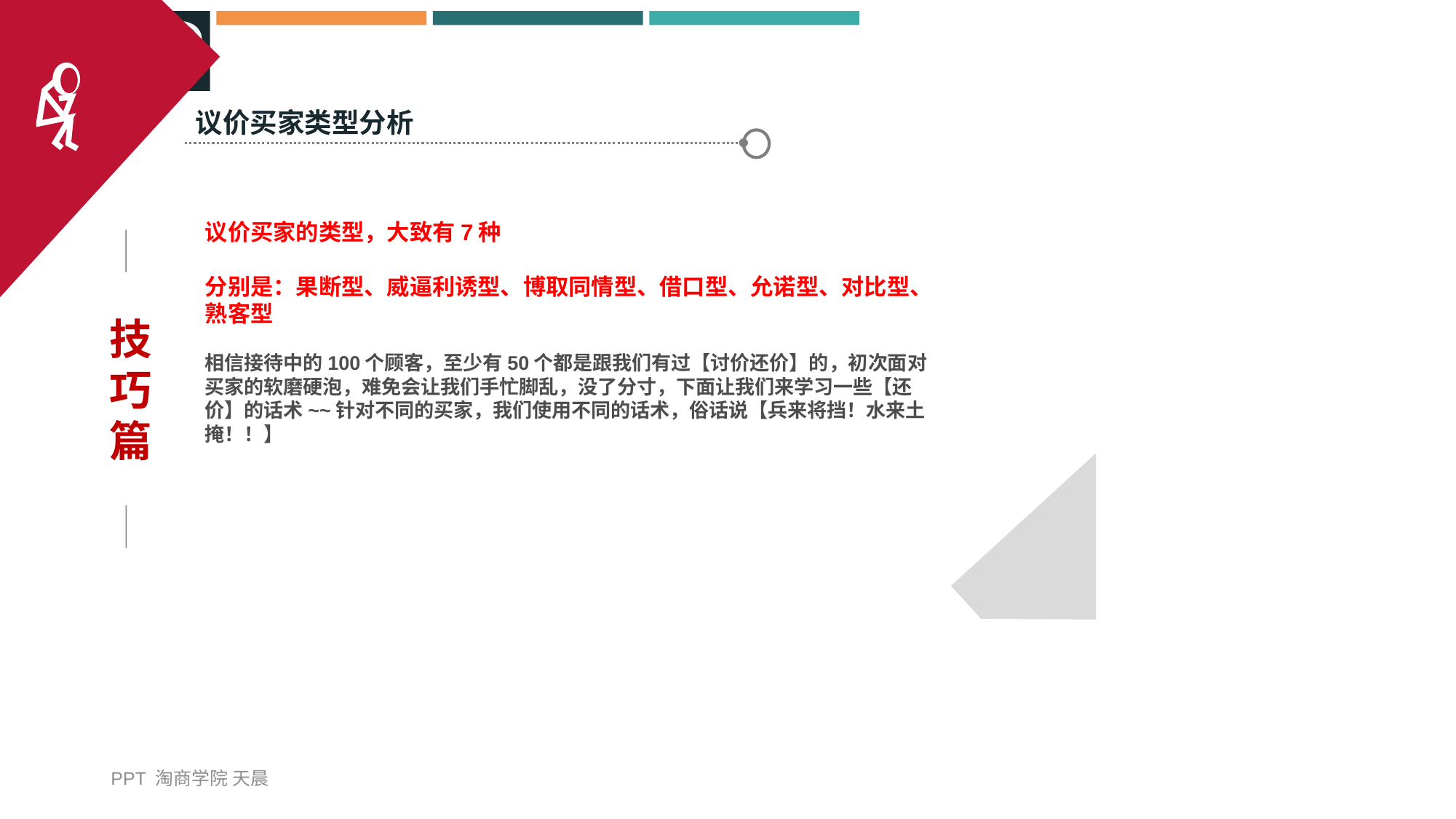

议价买家类型分析

议价买家的类型，大致有7种

分别是：果断型、威逼利诱型、博取同情型、借口型、允诺型、对比型、熟客型

相信接待中的100个顾客，至少有50个都是跟我们有过【讨价还价】的，初次面对买家的软磨硬泡，难免会让我们手忙脚乱，没了分寸，下面让我们来学习一些【还价】的话术~~针对不同的买家，我们使用不同的话术，俗话说【兵来将挡！水来土掩！！】

技巧篇

PPT 淘商学院 天晨